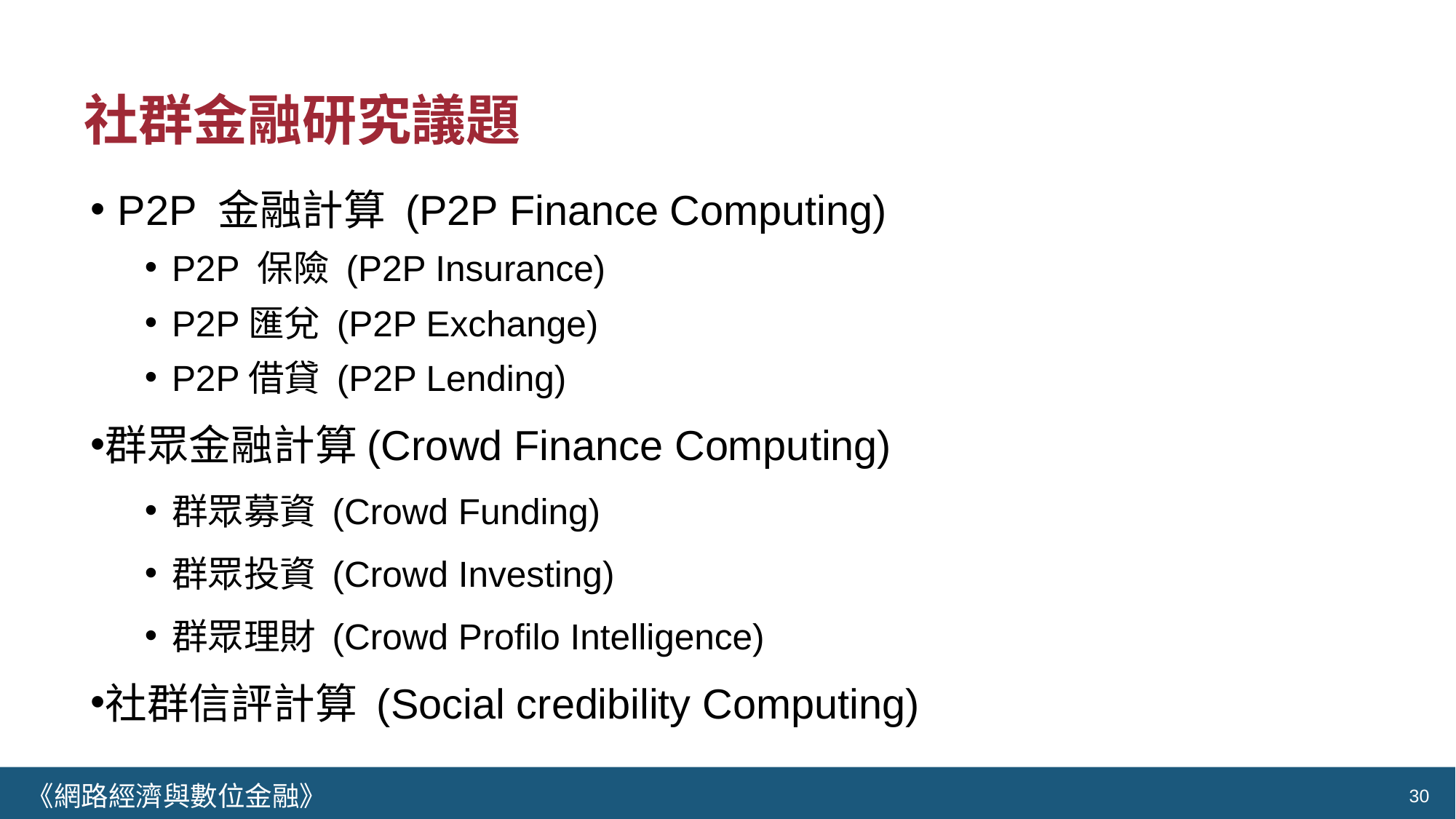

# 社群金融研究議題
P2P 金融計算 (P2P Finance Computing)
P2P 保險 (P2P Insurance)
P2P匯兌 (P2P Exchange)
P2P借貸 (P2P Lending)
群眾金融計算(Crowd Finance Computing)
群眾募資 (Crowd Funding)
群眾投資 (Crowd Investing)
群眾理財 (Crowd Profilo Intelligence)
社群信評計算 (Social credibility Computing)

《網路經濟與數位金融》
30